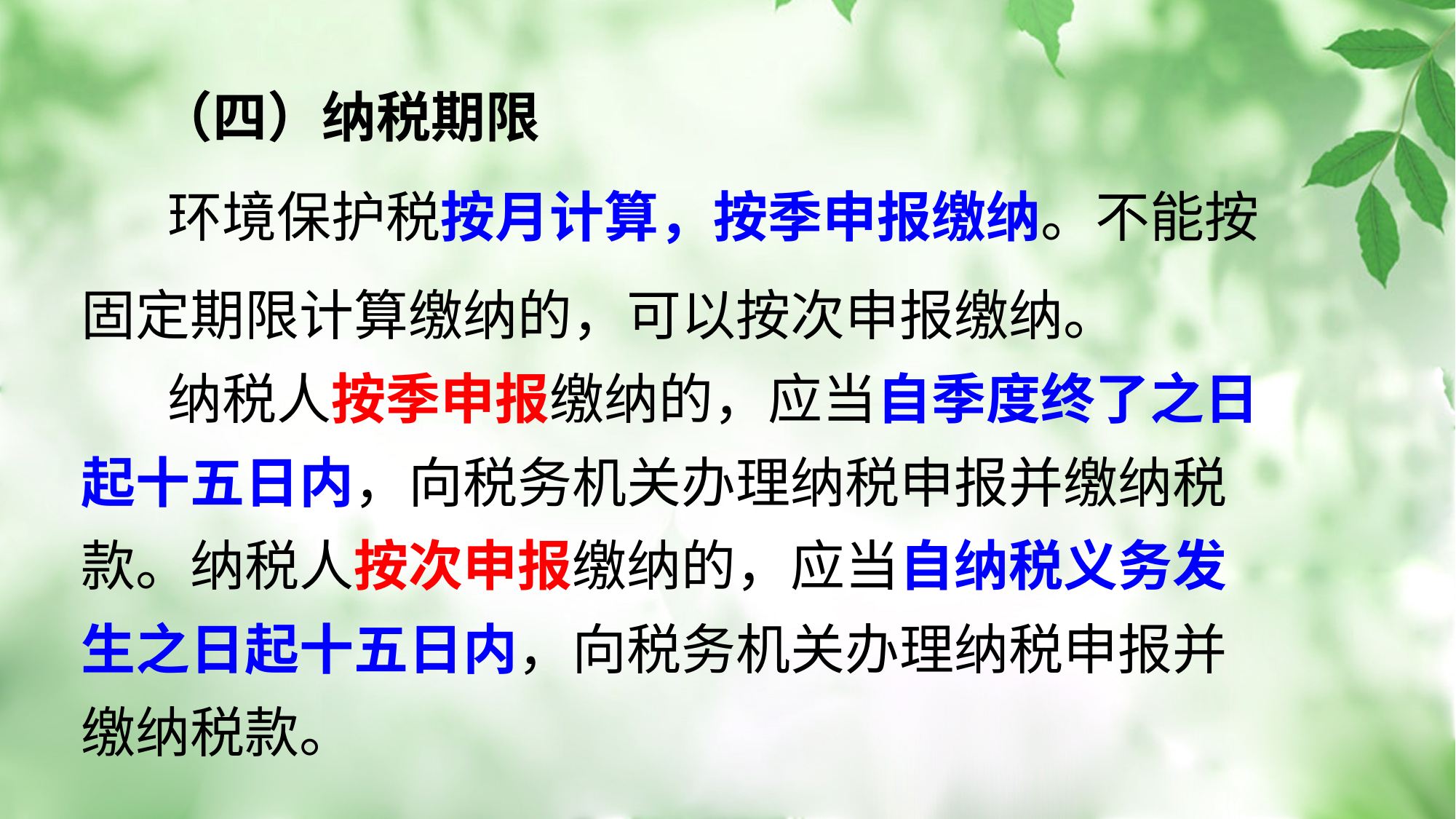

（四）纳税期限
  环境保护税按月计算，按季申报缴纳。不能按固定期限计算缴纳的，可以按次申报缴纳。
  纳税人按季申报缴纳的，应当自季度终了之日起十五日内，向税务机关办理纳税申报并缴纳税款。纳税人按次申报缴纳的，应当自纳税义务发生之日起十五日内，向税务机关办理纳税申报并缴纳税款。